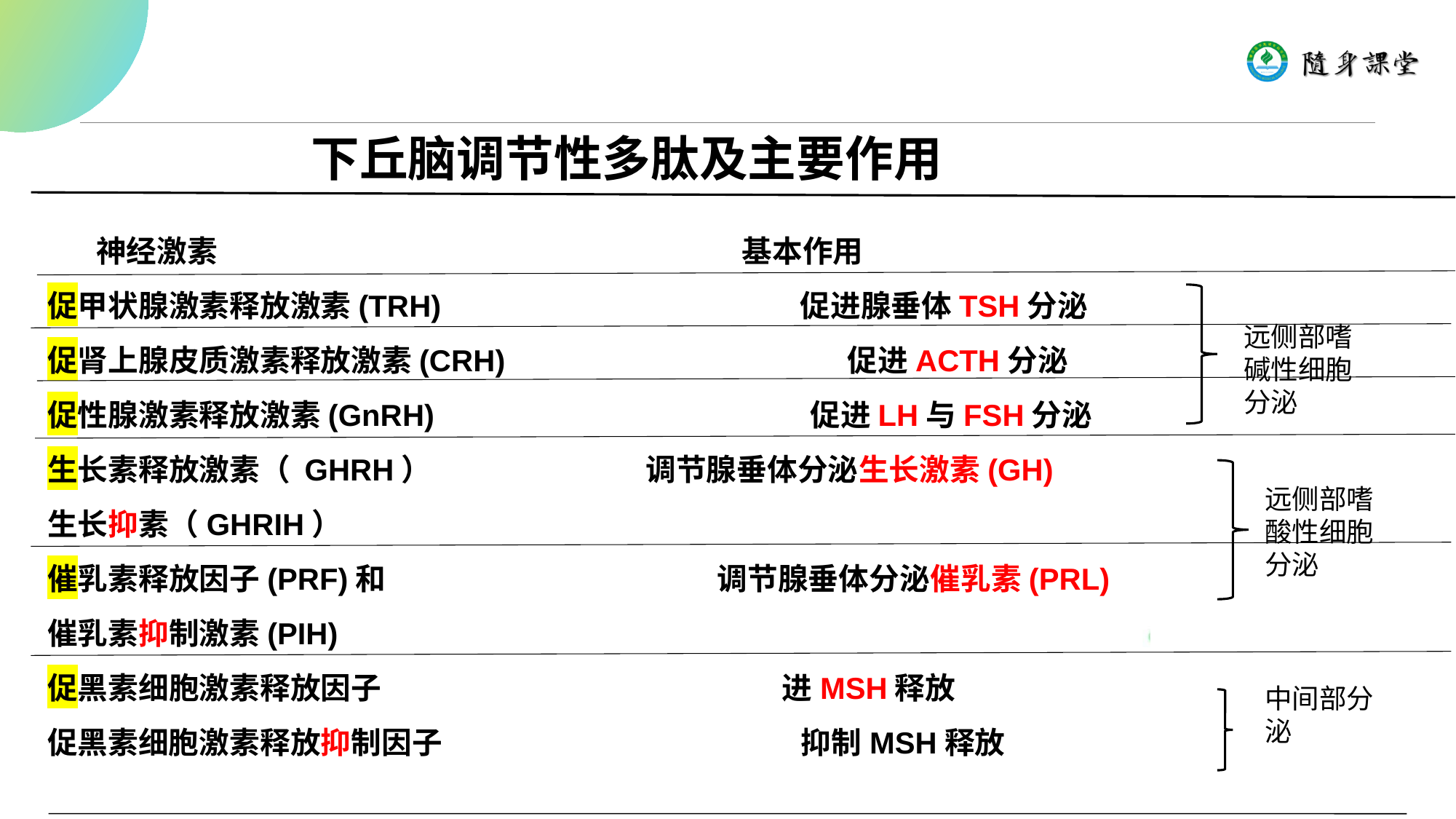

下丘脑调节性多肽及主要作用
# 神经激素                                                                            基本作用 促甲状腺激素释放激素(TRH)                                          促进腺垂体TSH分泌 促肾上腺皮质激素释放激素(CRH)                                        促进ACTH分泌 促性腺激素释放激素(GnRH)                                            促进LH与FSH分泌 生长素释放激素（ GHRH）                               调节腺垂体分泌生长激素(GH) 生长抑素（GHRIH） 催乳素释放因子(PRF)和                                                调节腺垂体分泌催乳素(PRL) 催乳素抑制激素(PIH) 促黑素细胞激素释放因子                                                          进MSH释放 促黑素细胞激素释放抑制因子                                                    抑制MSH释放

远侧部嗜碱性细胞分泌

远侧部嗜酸性细胞分泌

中间部分泌